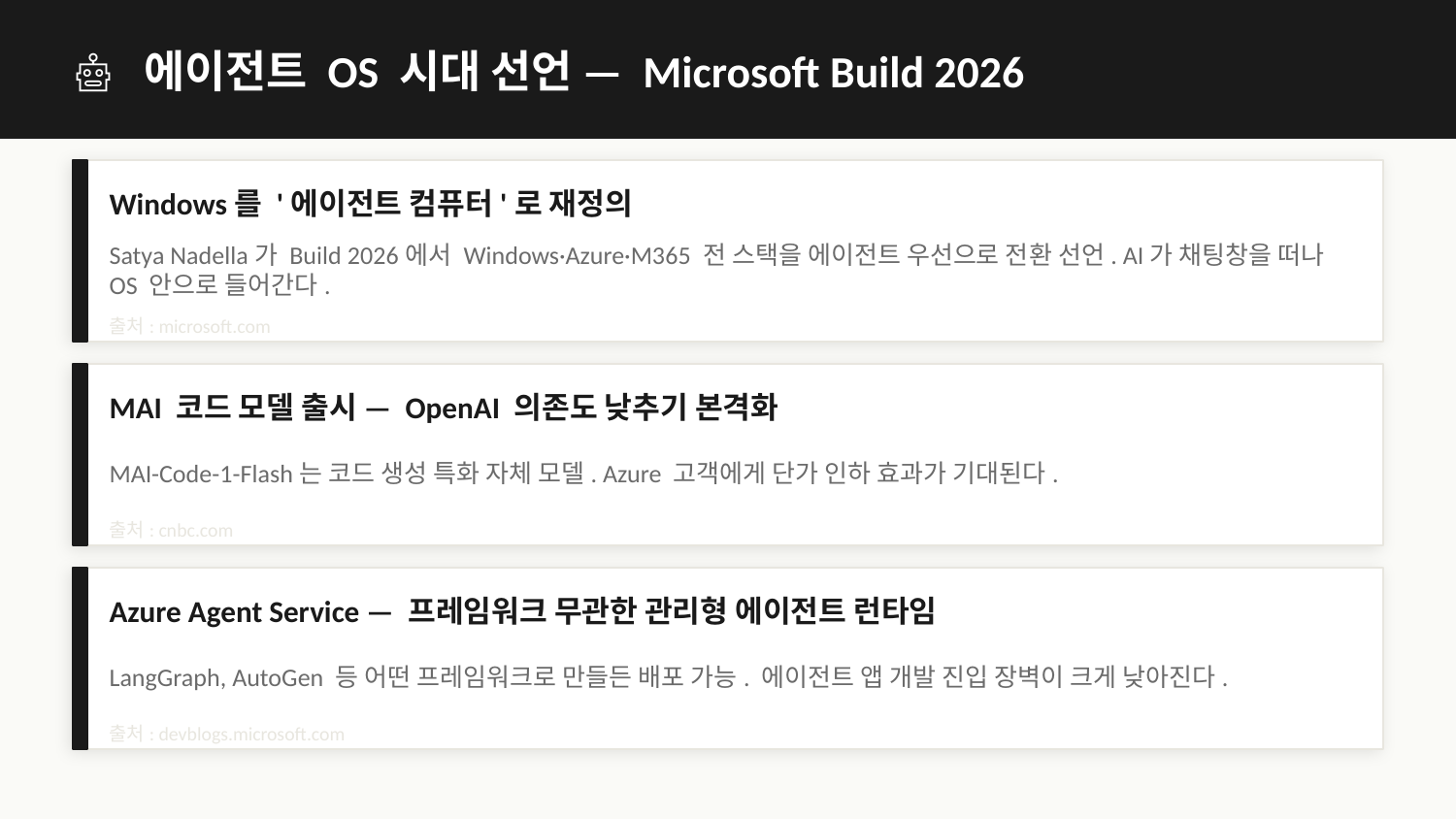

🤖  에이전트 OS 시대 선언 — Microsoft Build 2026

Windows를 '에이전트 컴퓨터'로 재정의
Satya Nadella가 Build 2026에서 Windows·Azure·M365 전 스택을 에이전트 우선으로 전환 선언. AI가 채팅창을 떠나 OS 안으로 들어간다.
출처: microsoft.com

MAI 코드 모델 출시 — OpenAI 의존도 낮추기 본격화
MAI-Code-1-Flash는 코드 생성 특화 자체 모델. Azure 고객에게 단가 인하 효과가 기대된다.
출처: cnbc.com

Azure Agent Service — 프레임워크 무관한 관리형 에이전트 런타임
LangGraph, AutoGen 등 어떤 프레임워크로 만들든 배포 가능. 에이전트 앱 개발 진입 장벽이 크게 낮아진다.
출처: devblogs.microsoft.com